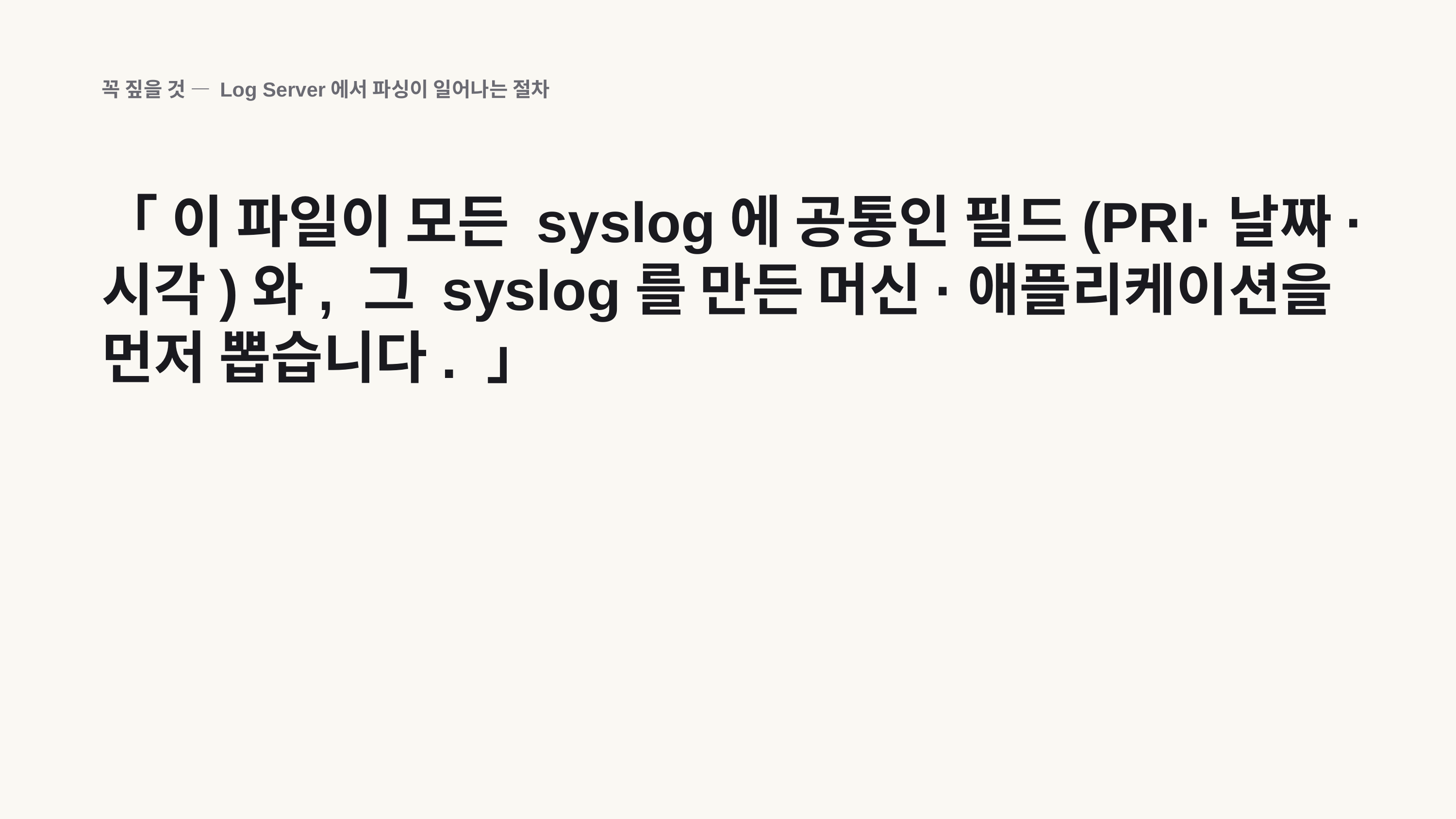

꼭 짚을 것 — Log Server에서 파싱이 일어나는 절차
「 이 파일이 모든 syslog에 공통인 필드(PRI·날짜·시각)와, 그 syslog를 만든 머신·애플리케이션을 먼저 뽑습니다. 」